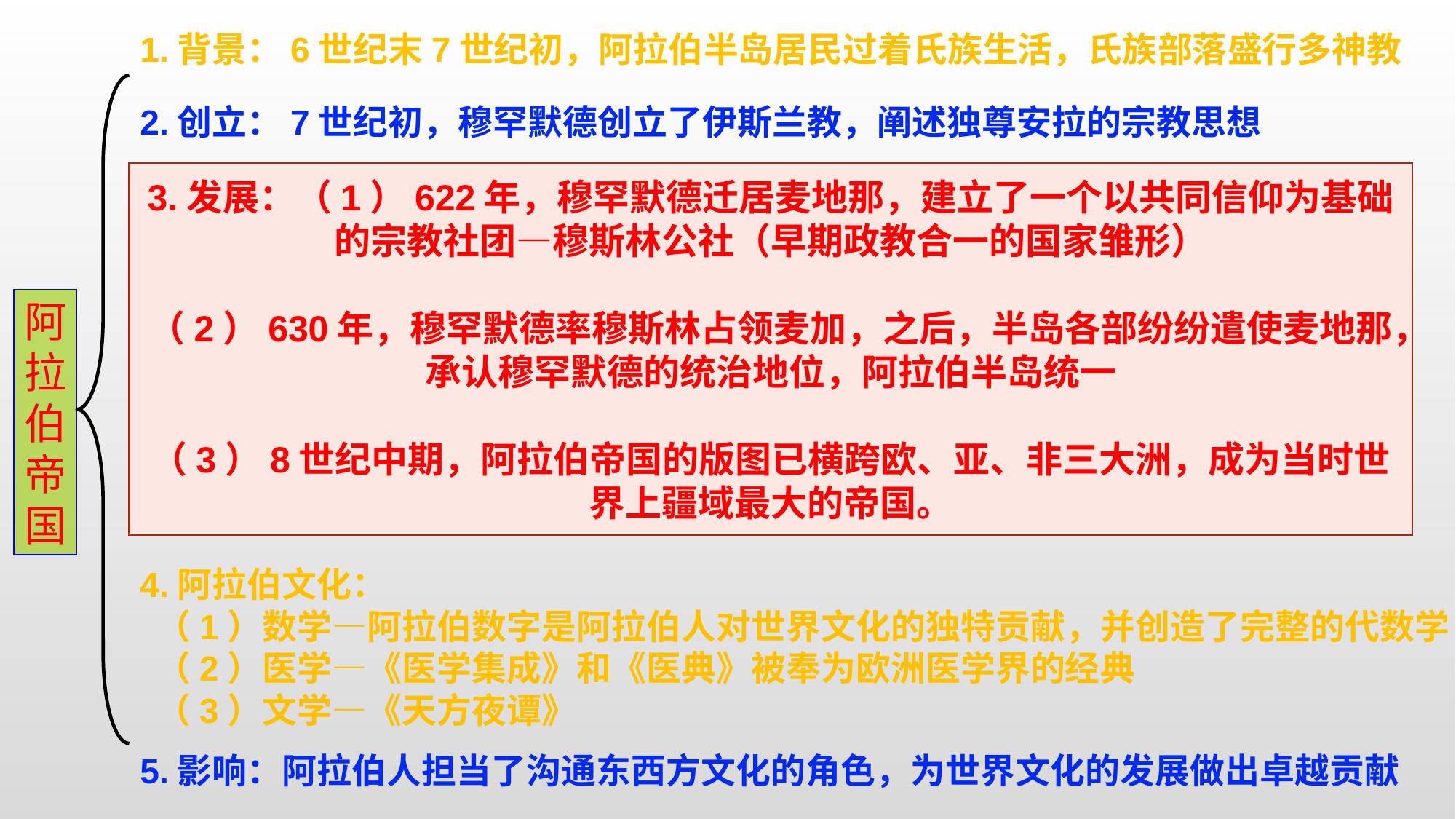

1.背景：6世纪末7世纪初，阿拉伯半岛居民过着氏族生活，氏族部落盛行多神教

2.创立：7世纪初，穆罕默德创立了伊斯兰教，阐述独尊安拉的宗教思想

3.发展：（1）622年，穆罕默德迁居麦地那，建立了一个以共同信仰为基础的宗教社团—穆斯林公社（早期政教合一的国家雏形）

（2）630年，穆罕默德率穆斯林占领麦加，之后，半岛各部纷纷遣使麦地那，承认穆罕默德的统治地位，阿拉伯半岛统一

（3）8世纪中期，阿拉伯帝国的版图已横跨欧、亚、非三大洲，成为当时世界上疆域最大的帝国。

阿拉伯帝国
4.阿拉伯文化：
 （1）数学—阿拉伯数字是阿拉伯人对世界文化的独特贡献，并创造了完整的代数学
 （2）医学—《医学集成》和《医典》被奉为欧洲医学界的经典
 （3）文学—《天方夜谭》
5.影响：阿拉伯人担当了沟通东西方文化的角色，为世界文化的发展做出卓越贡献